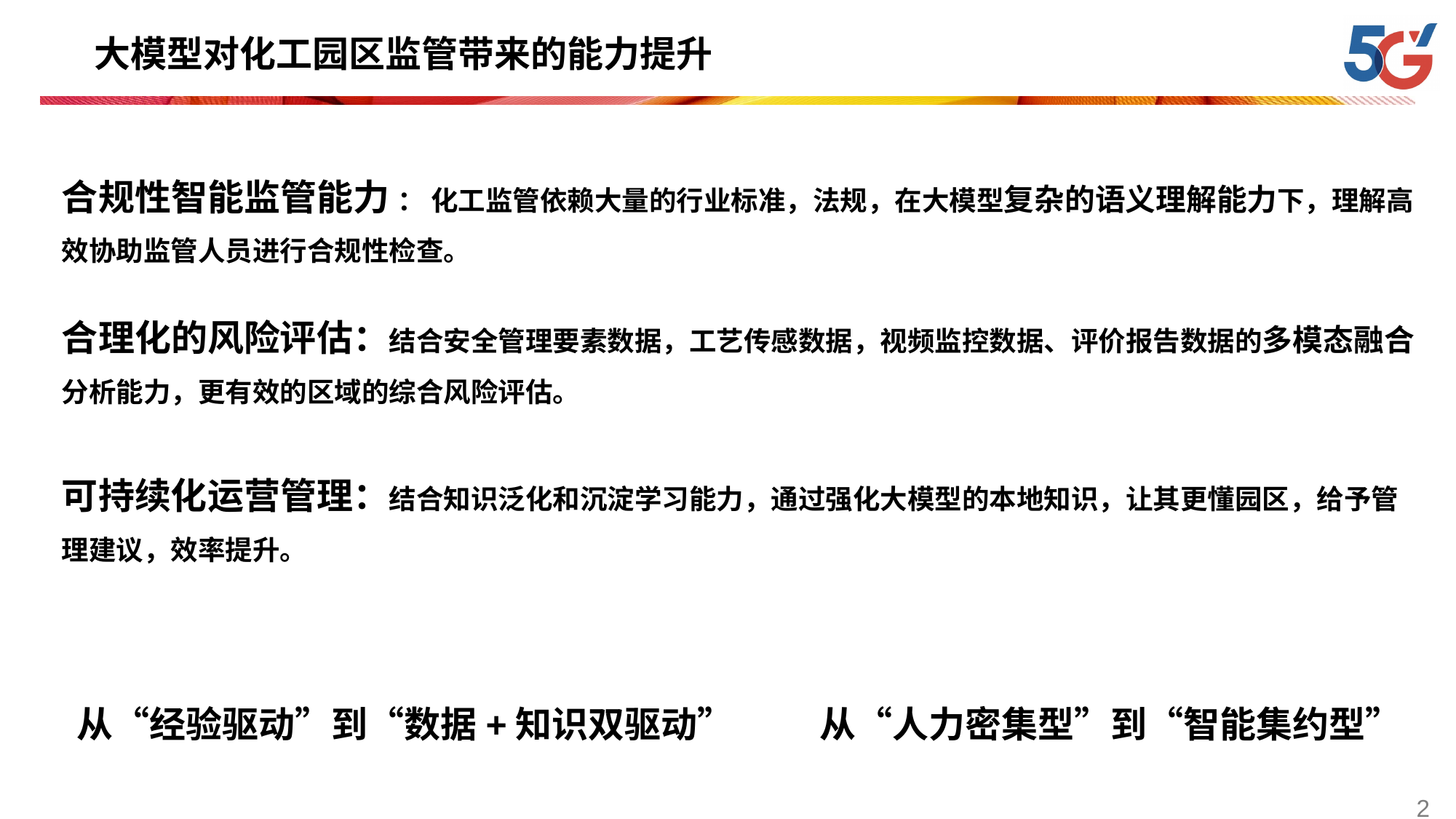

大模型对化工园区监管带来的能力提升
合规性智能监管能力 ： 化工监管依赖大量的行业标准，法规，在大模型复杂的语义理解能力下，理解高效协助监管人员进行合规性检查。
合理化的风险评估：结合安全管理要素数据，工艺传感数据，视频监控数据、评价报告数据的多模态融合分析能力，更有效的区域的综合风险评估。
可持续化运营管理：结合知识泛化和沉淀学习能力，通过强化大模型的本地知识，让其更懂园区，给予管理建议，效率提升。
从“经验驱动”到“数据+知识双驱动”
从“人力密集型”到“智能集约型”​​